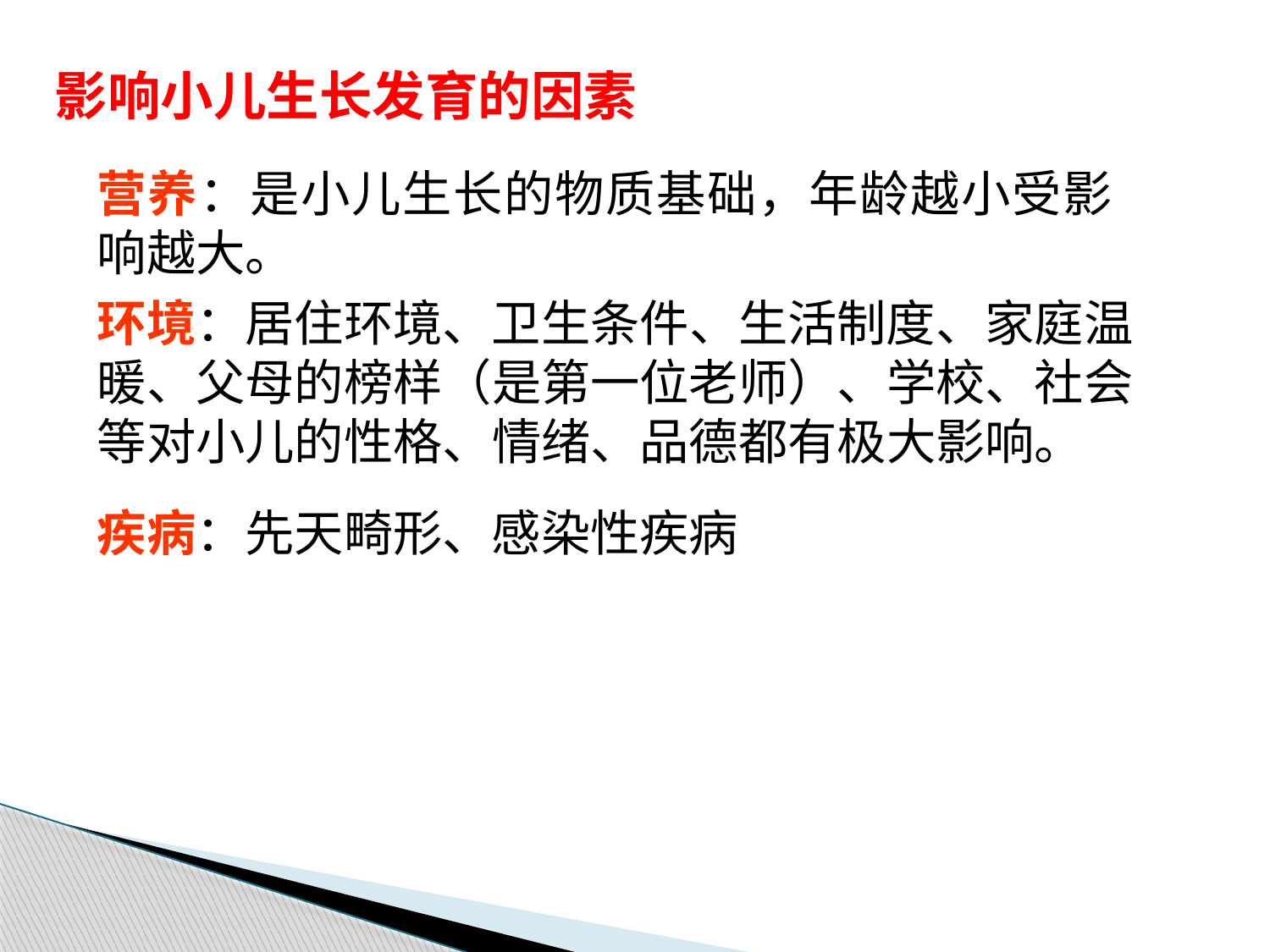

影响小儿生长发育的因素
营养：是小儿生长的物质基础，年龄越小受影响越大。
环境：居住环境、卫生条件、生活制度、家庭温暖、父母的榜样（是第一位老师）、学校、社会等对小儿的性格、情绪、品德都有极大影响。
疾病：先天畸形、感染性疾病